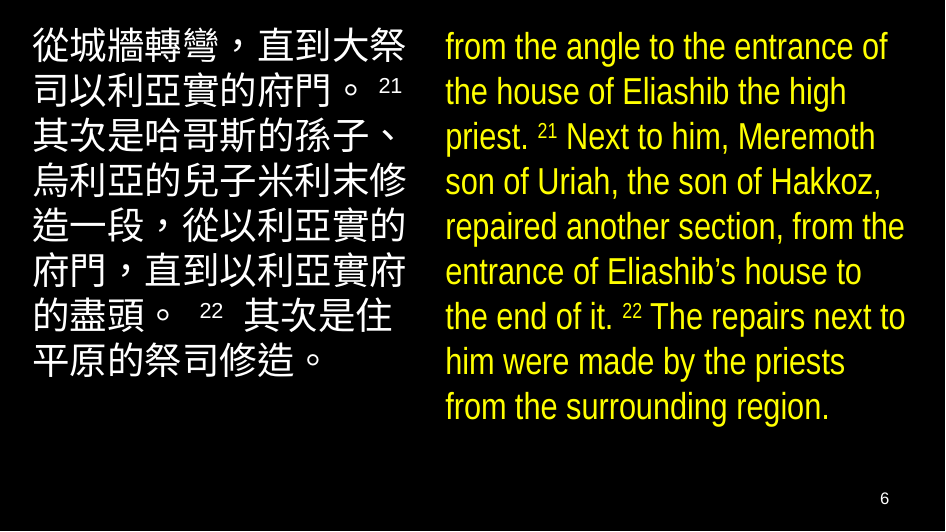

從城牆轉彎，直到大祭司以利亞實的府門。21 其次是哈哥斯的孫子、烏利亞的兒子米利末修造一段，從以利亞實的府門，直到以利亞實府的盡頭。 22 其次是住平原的祭司修造。
from the angle to the entrance of the house of Eliashib the high priest. 21 Next to him, Meremoth son of Uriah, the son of Hakkoz, repaired another section, from the entrance of Eliashib’s house to the end of it. 22 The repairs next to him were made by the priests from the surrounding region.
6